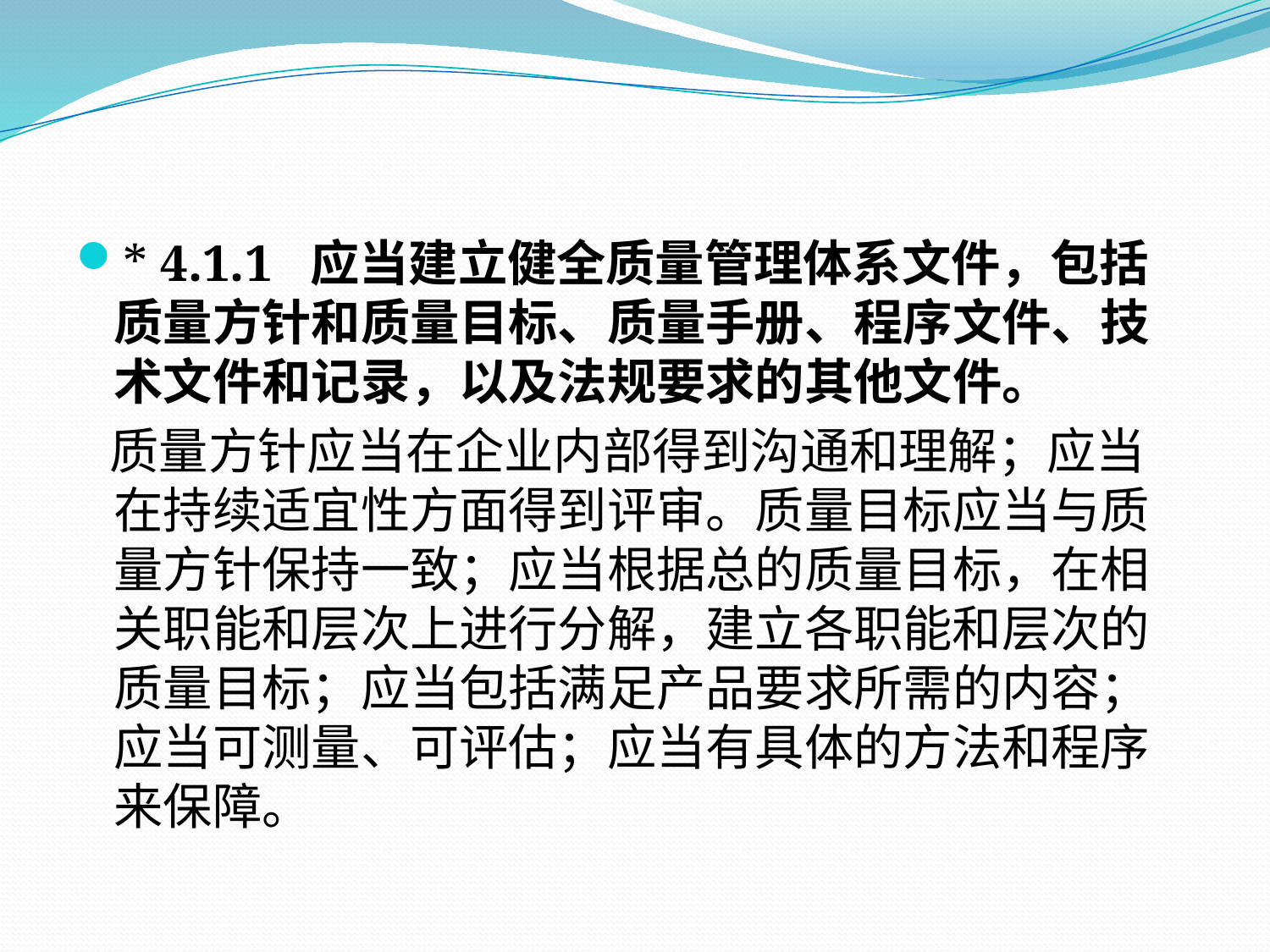

* 4.1.1  应当建立健全质量管理体系文件，包括质量方针和质量目标、质量手册、程序文件、技术文件和记录，以及法规要求的其他文件。
  质量方针应当在企业内部得到沟通和理解；应当在持续适宜性方面得到评审。质量目标应当与质量方针保持一致；应当根据总的质量目标，在相关职能和层次上进行分解，建立各职能和层次的质量目标；应当包括满足产品要求所需的内容；应当可测量、可评估；应当有具体的方法和程序来保障。